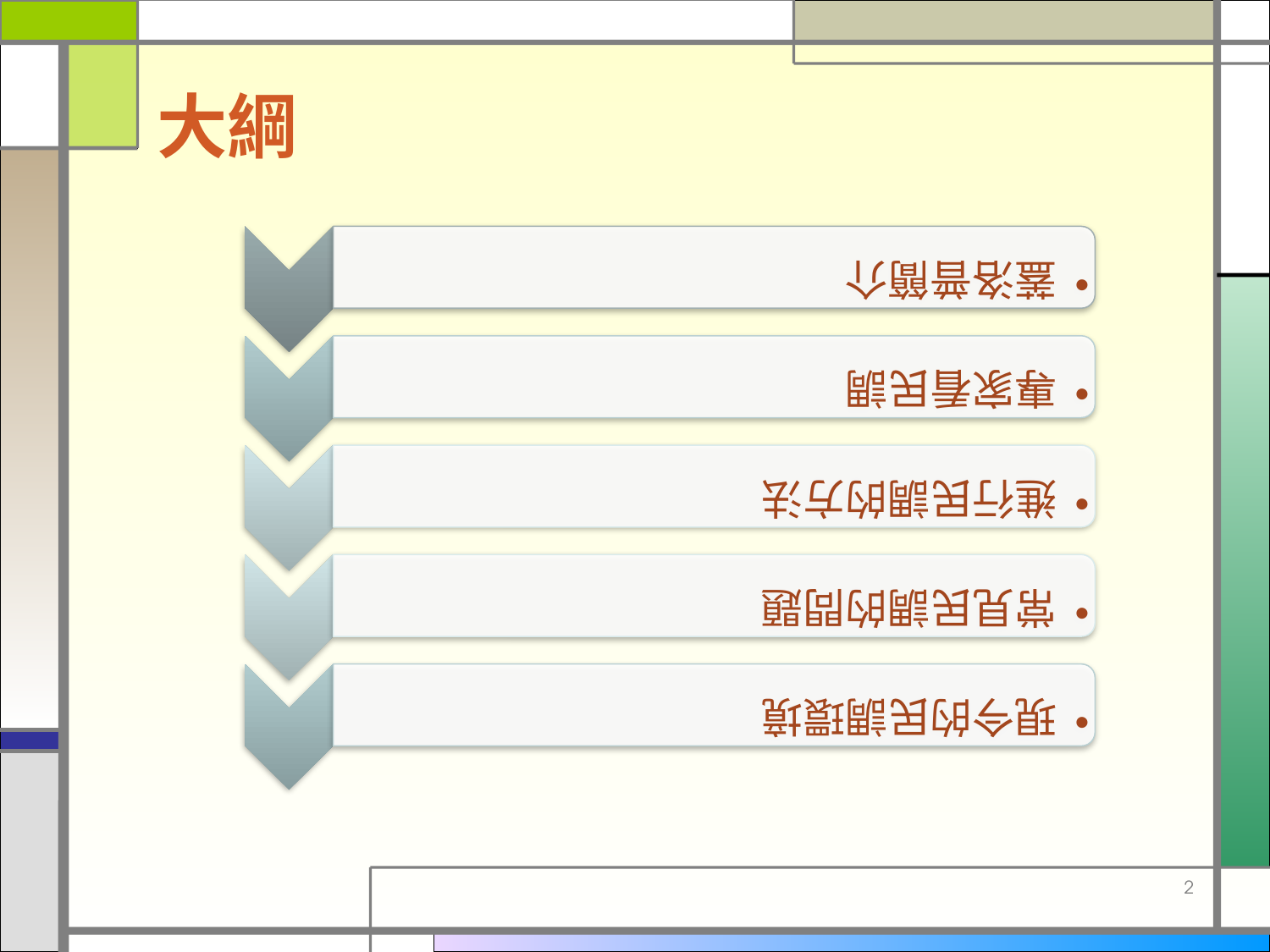

大綱

蓋洛普簡介

專家看民調

進行民調的方法

常見民調的問題

現今的民調環境
2